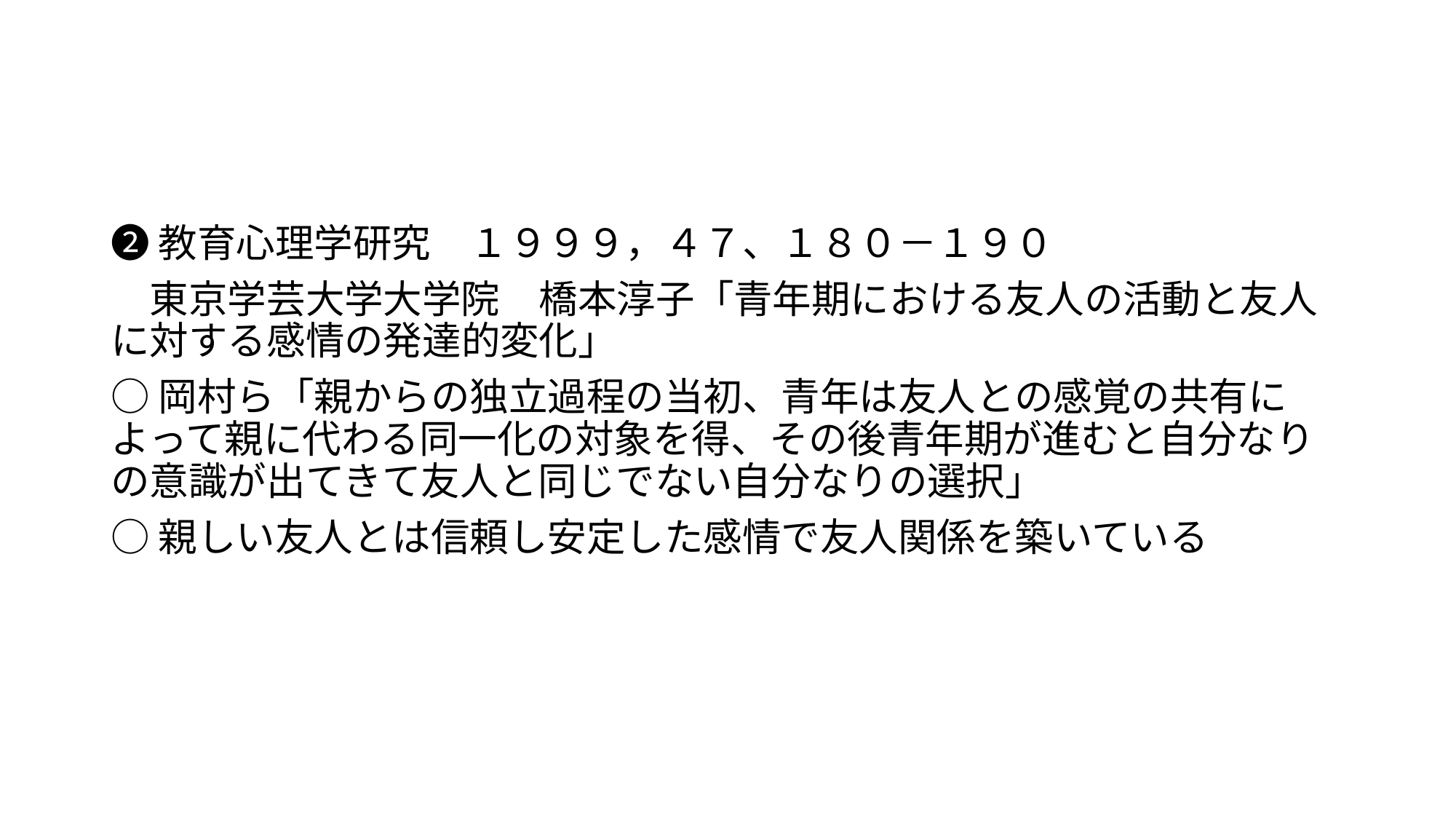

#
❷教育心理学研究　１９９９，４７、１８０－１９０
　東京学芸大学大学院　橋本淳子「青年期における友人の活動と友人に対する感情の発達的変化」
○岡村ら「親からの独立過程の当初、青年は友人との感覚の共有によって親に代わる同一化の対象を得、その後青年期が進むと自分なりの意識が出てきて友人と同じでない自分なりの選択」
○親しい友人とは信頼し安定した感情で友人関係を築いている